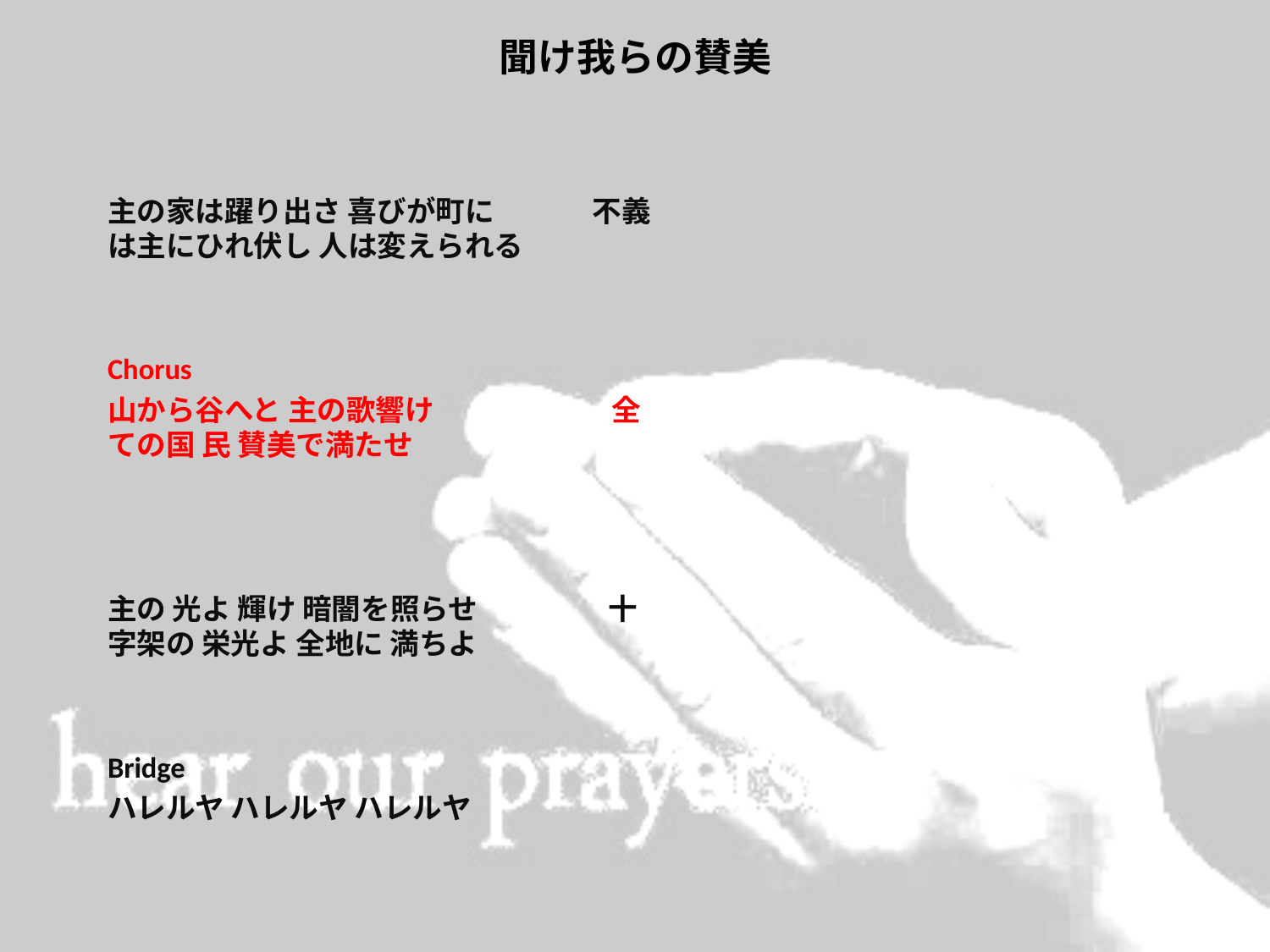

# 聞け我らの賛美
主の家は躍り出さ 喜びが町に               不義は主にひれ伏し 人は変えられる

Chorus
山から谷へと 主の歌響け                           全ての国 民 賛美で満たせ

主の 光よ 輝け 暗闇を照らせ                    十字架の 栄光よ 全地に 満ちよ

Bridge
ハレルヤ ハレルヤ ハレルヤ